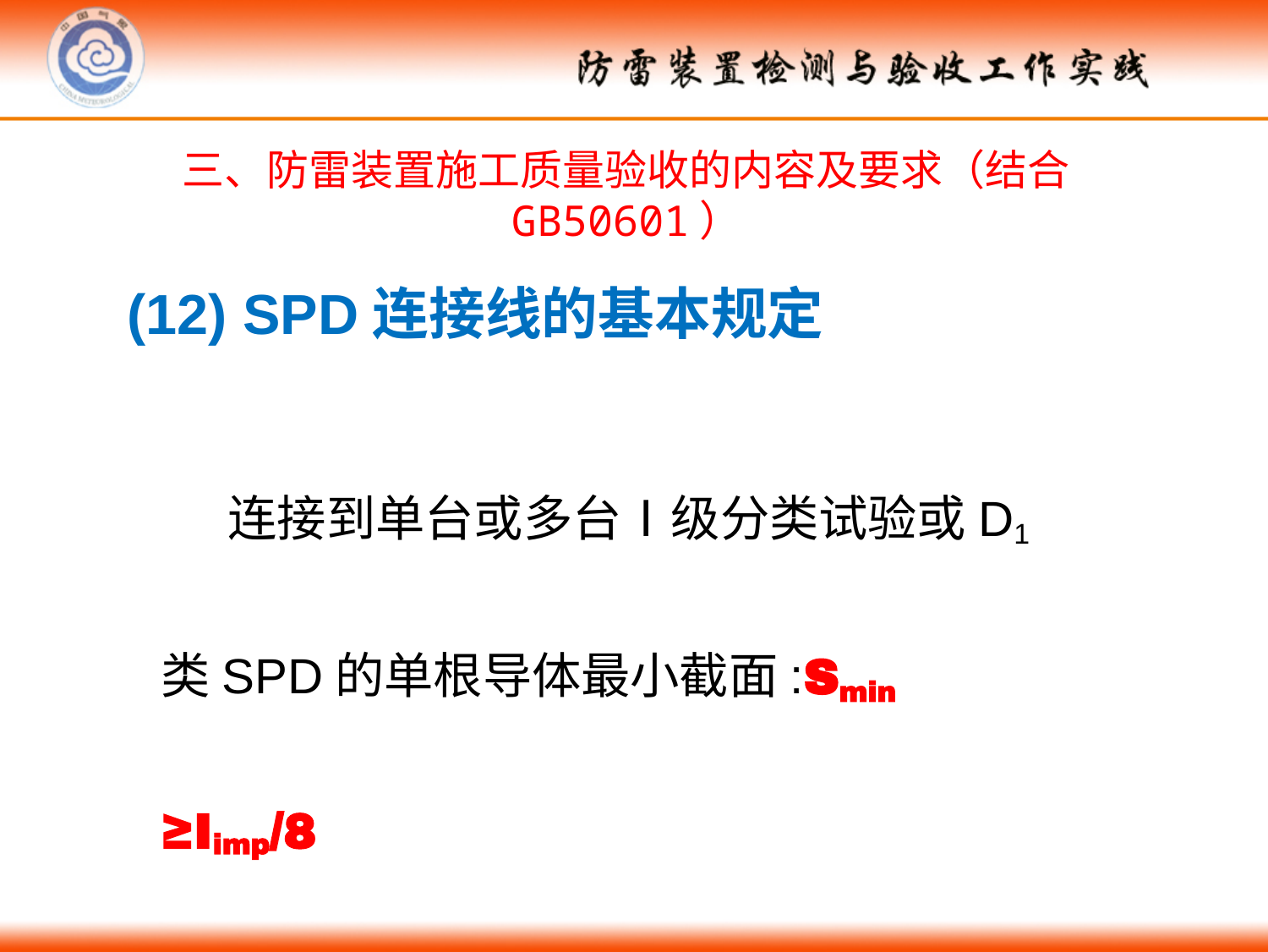

三、防雷装置施工质量验收的内容及要求（结合GB50601）
# (12) SPD连接线的基本规定
     连接到单台或多台Ⅰ级分类试验或D1类SPD的单根导体最小截面:Smin ≥Iimp/8